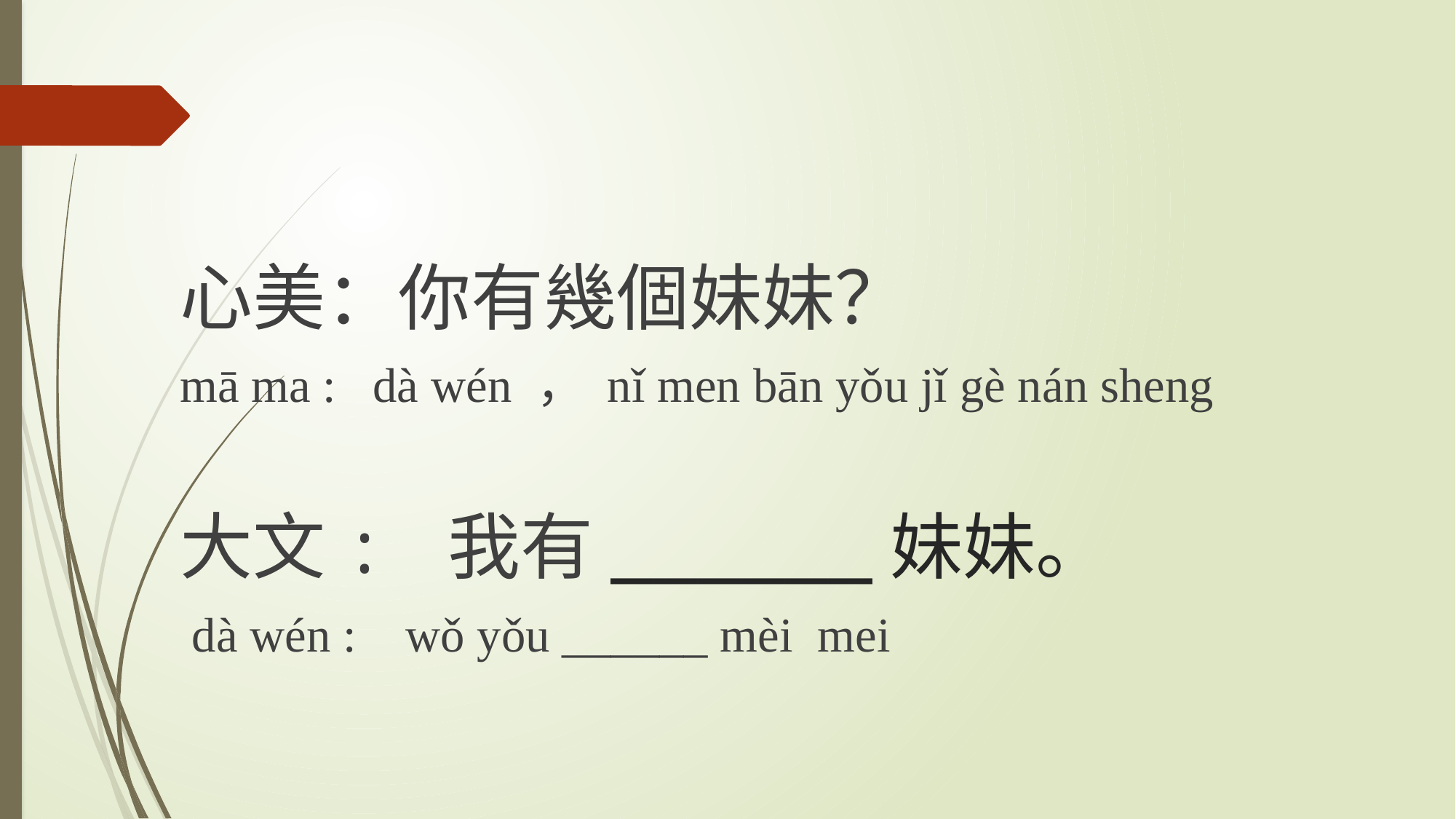

心美：你有幾個妹妹？
mā ma :   dà wén ， nǐ men bān yǒu jǐ gè nán sheng

大文: 我有______妹妹。
 dà wén :    wǒ yǒu ______ mèi  mei